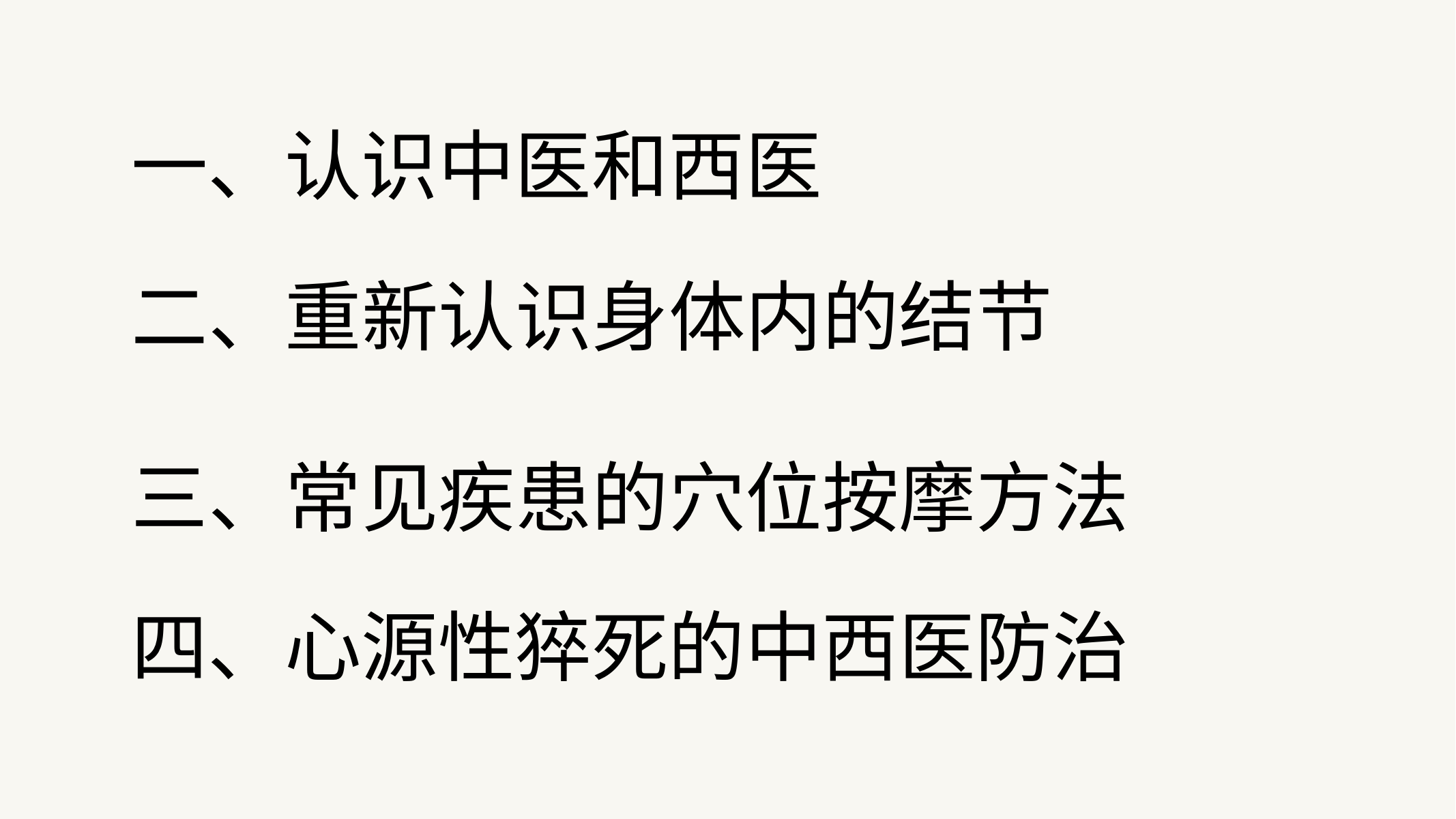

一、认识中医和西医

二、重新认识身体内的结节

三、常见疾患的穴位按摩方法

四、心源性猝死的中西医防治